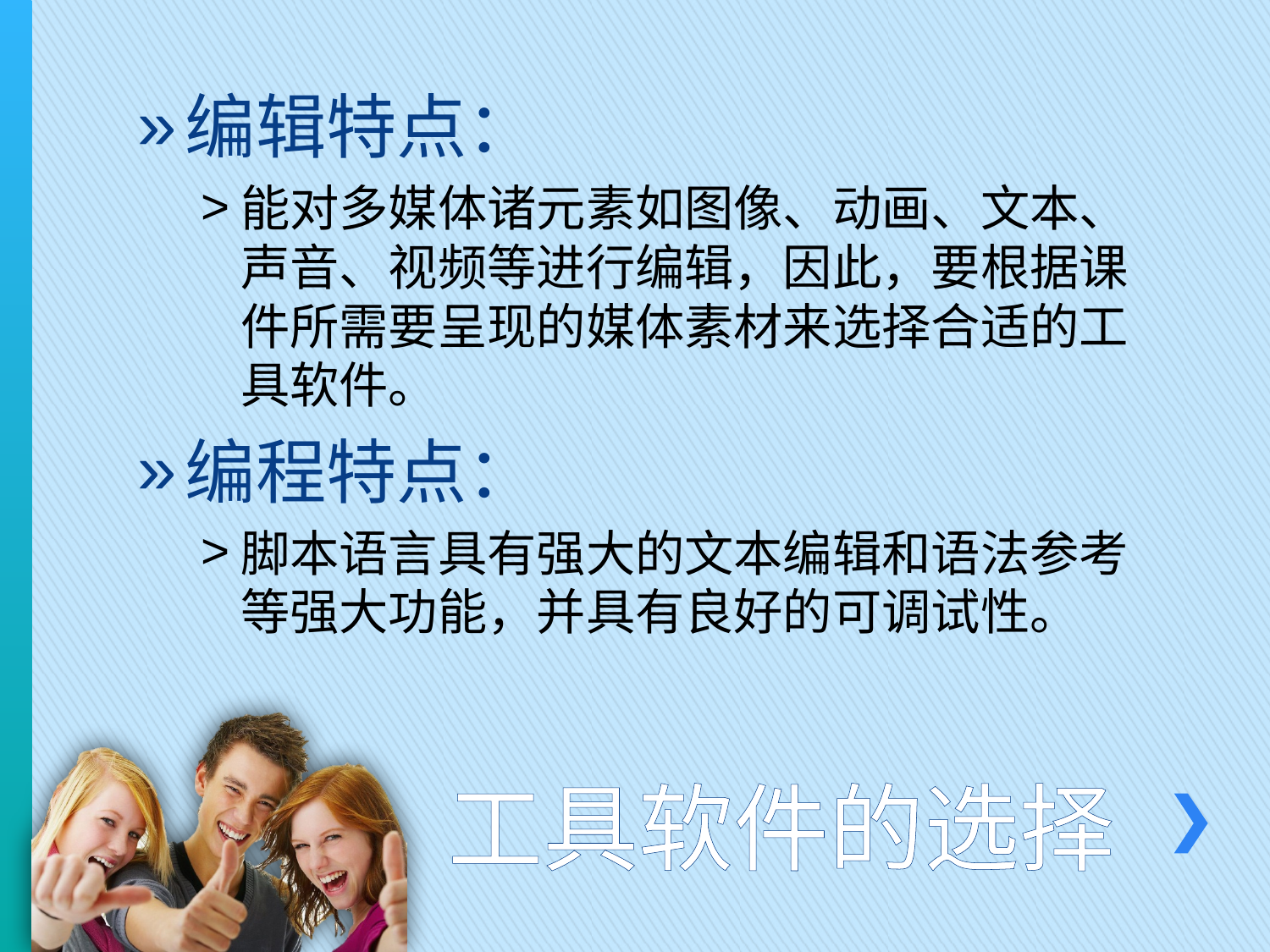

编辑特点：
能对多媒体诸元素如图像、动画、文本、声音、视频等进行编辑，因此，要根据课件所需要呈现的媒体素材来选择合适的工具软件。
编程特点：
脚本语言具有强大的文本编辑和语法参考等强大功能，并具有良好的可调试性。

# 工具软件的选择